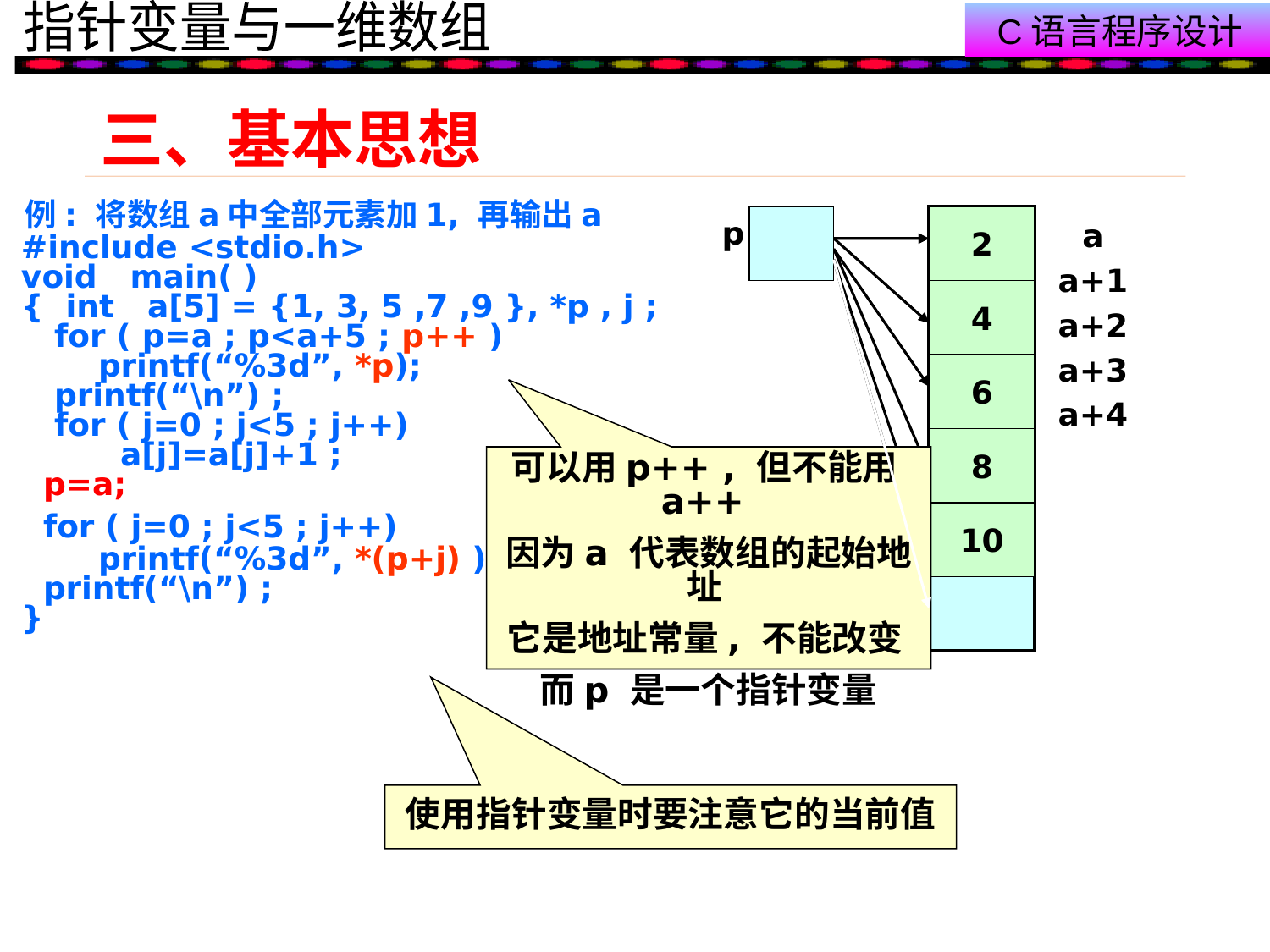

# 三、基本思想
 例: 将数组a中全部元素加1, 再输出a
 #include <stdio.h>
 void   main( )
 {  int   a[5] = {1, 3, 5 ,7 ,9 }, *p , j ;
    for ( p=a ; p<a+5 ; p++ )
        printf(“%3d”, *p);
    printf(“\n”) ;
    for ( j=0 ; j<5 ; j++)
          a[j]=a[j]+1 ;
   p=a;
   for ( j=0 ; j<5 ; j++)
        printf(“%3d”, *(p+j) ) ;
   printf(“\n”) ;
 }
p

| 1 |
| --- |
| 3 |
| 5 |
| 7 |
| 9 |
|  |
2
a
a+1
a+2
a+3
a+4

4
6
8
可以用p++ , 但不能用a++
因为a 代表数组的起始地址
它是地址常量, 不能改变
而p 是一个指针变量
10
使用指针变量时要注意它的当前值